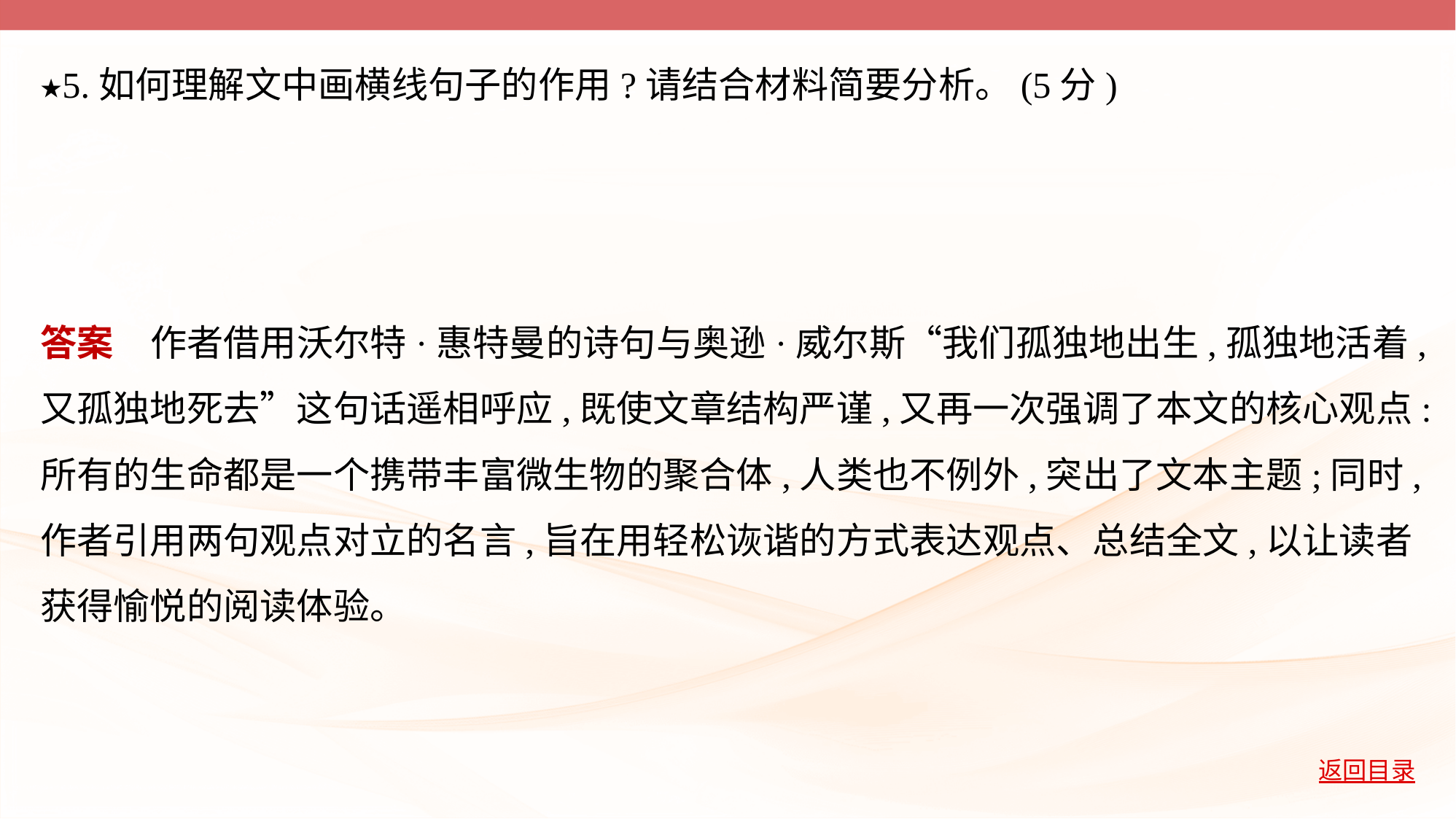

★5.如何理解文中画横线句子的作用?请结合材料简要分析。(5分)

答案　作者借用沃尔特·惠特曼的诗句与奥逊·威尔斯“我们孤独地出生,孤独地活着,
又孤独地死去”这句话遥相呼应,既使文章结构严谨,又再一次强调了本文的核心观点:
所有的生命都是一个携带丰富微生物的聚合体,人类也不例外,突出了文本主题;同时,
作者引用两句观点对立的名言,旨在用轻松诙谐的方式表达观点、总结全文,以让读者
获得愉悦的阅读体验。